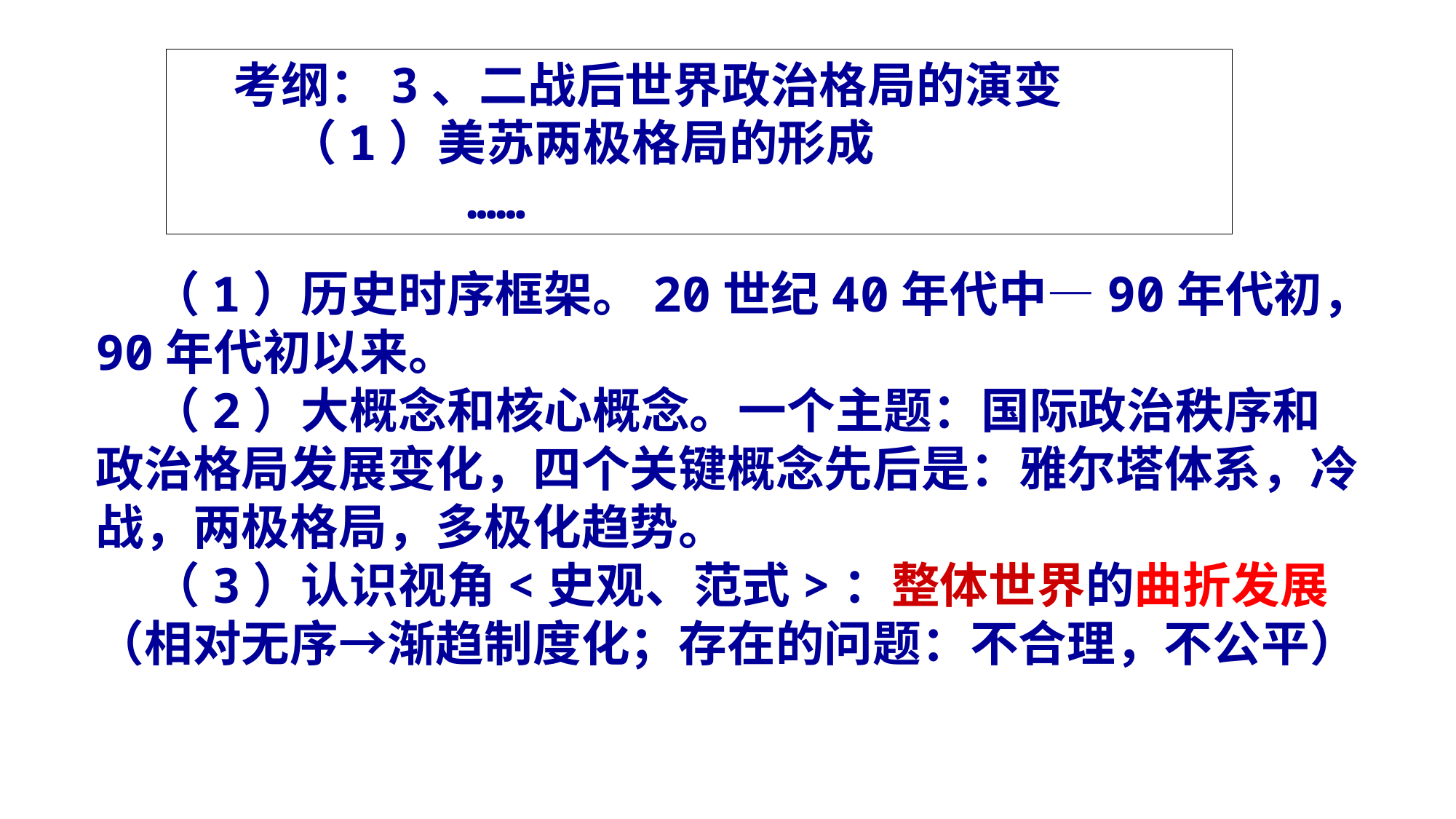

考纲：3、二战后世界政治格局的演变
         （1）美苏两极格局的形成
          ……
    （1）历史时序框架。20世纪40年代中—90年代初，90年代初以来。
    （2）大概念和核心概念。一个主题：国际政治秩序和政治格局发展变化，四个关键概念先后是：雅尔塔体系，冷战，两极格局，多极化趋势。
    （3）认识视角<史观、范式>：整体世界的曲折发展（相对无序→渐趋制度化；存在的问题：不合理，不公平）